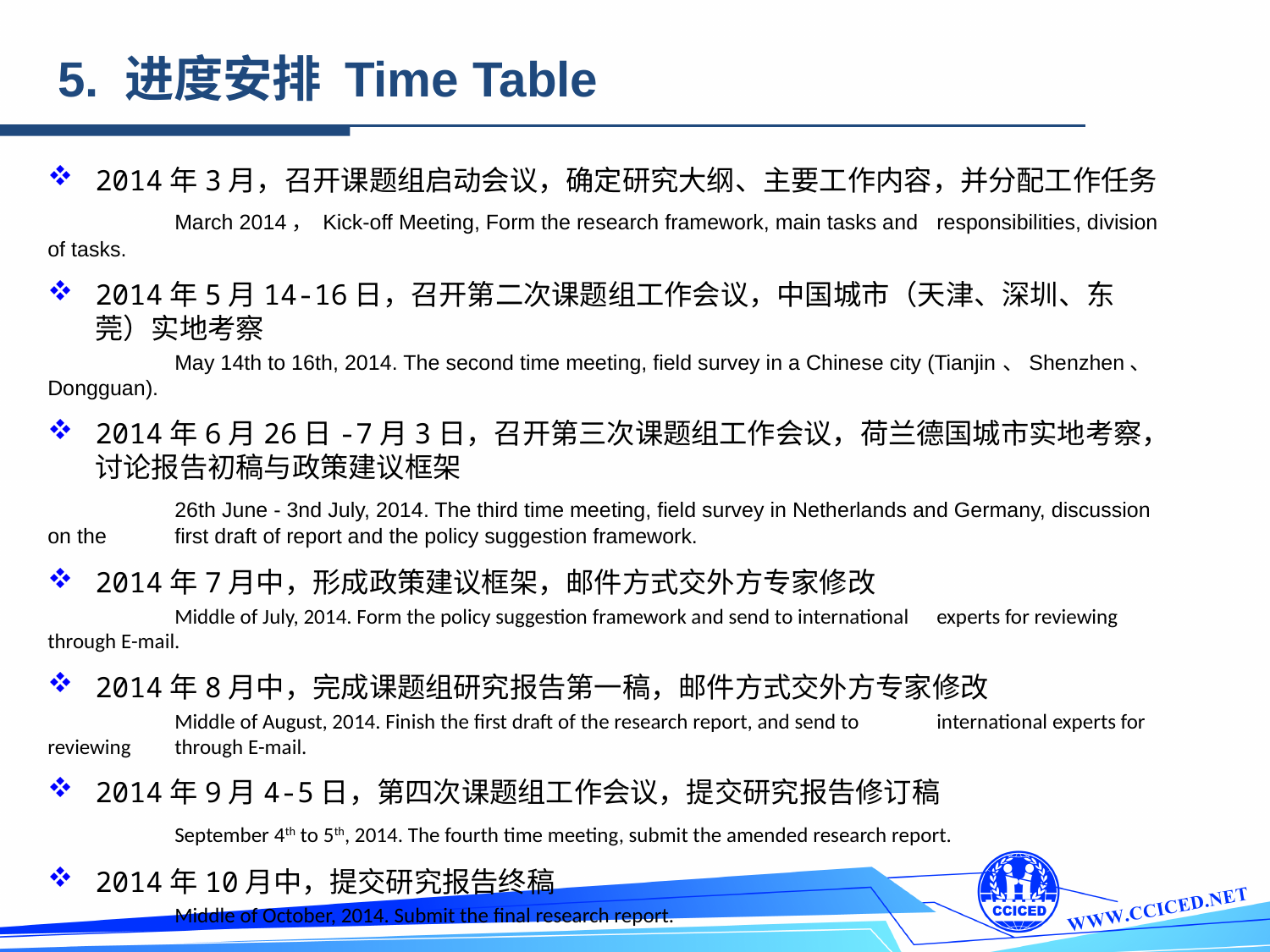

5. 进度安排 Time Table
2014年3月，召开课题组启动会议，确定研究大纲、主要工作内容，并分配工作任务
	March 2014， Kick-off Meeting, Form the research framework, main tasks and 	responsibilities, division of tasks.
2014年5月14-16日，召开第二次课题组工作会议，中国城市（天津、深圳、东莞）实地考察
	May 14th to 16th, 2014. The second time meeting, field survey in a Chinese city (Tianjin、Shenzhen、Dongguan).
2014年6月26日-7月3日，召开第三次课题组工作会议，荷兰德国城市实地考察，讨论报告初稿与政策建议框架
	26th June - 3nd July, 2014. The third time meeting, field survey in Netherlands and Germany, discussion on the 	first draft of report and the policy suggestion framework.
2014年7月中，形成政策建议框架，邮件方式交外方专家修改
	Middle of July, 2014. Form the policy suggestion framework and send to international 	experts for reviewing through E-mail.
2014年8月中，完成课题组研究报告第一稿，邮件方式交外方专家修改
	Middle of August, 2014. Finish the first draft of the research report, and send to 	international experts for reviewing 	through E-mail.
2014年9月4-5日，第四次课题组工作会议，提交研究报告修订稿
	September 4th to 5th, 2014. The fourth time meeting, submit the amended research report.
2014年10月中，提交研究报告终稿
	Middle of October, 2014. Submit the final research report.